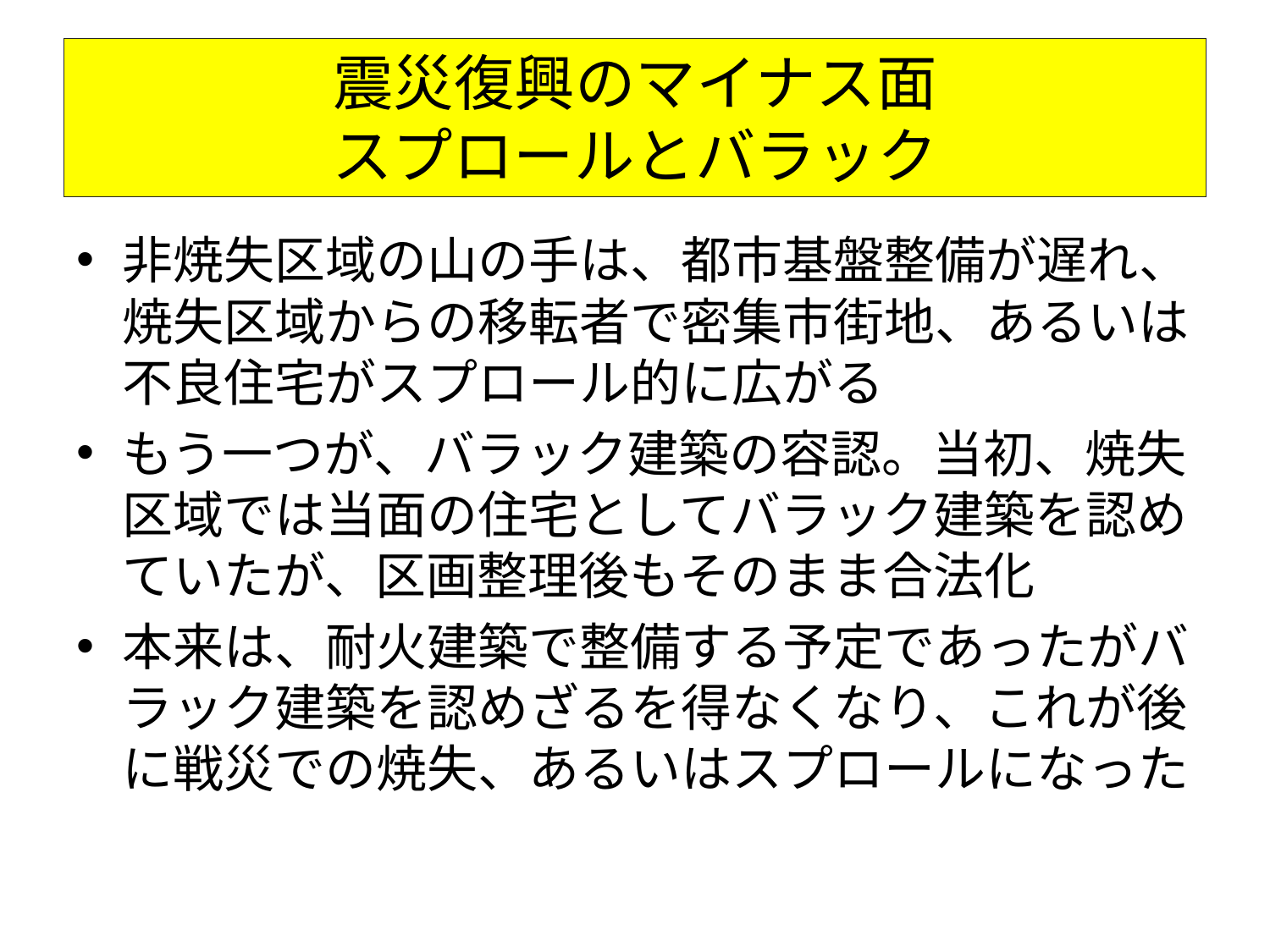

# 震災復興のマイナス面 スプロールとバラック
非焼失区域の山の手は、都市基盤整備が遅れ、焼失区域からの移転者で密集市街地、あるいは不良住宅がスプロール的に広がる
もう一つが、バラック建築の容認。当初、焼失区域では当面の住宅としてバラック建築を認めていたが、区画整理後もそのまま合法化
本来は、耐火建築で整備する予定であったがバラック建築を認めざるを得なくなり、これが後に戦災での焼失、あるいはスプロールになった